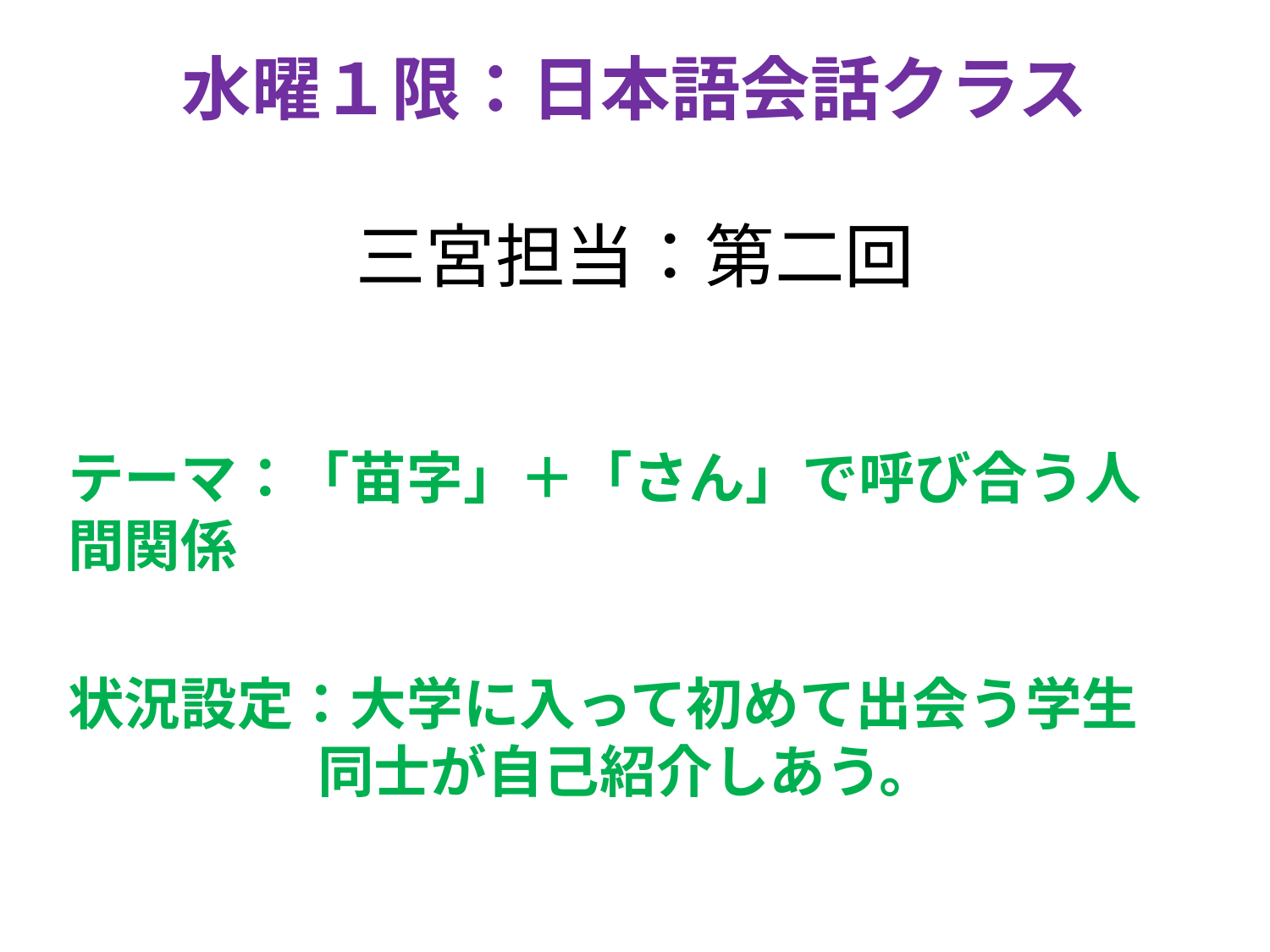

# 水曜１限：日本語会話クラス 三宮担当：第二回
テーマ：「苗字」＋「さん」で呼び合う人間関係

状況設定：大学に入って初めて出会う学生同士が自己紹介しあう。